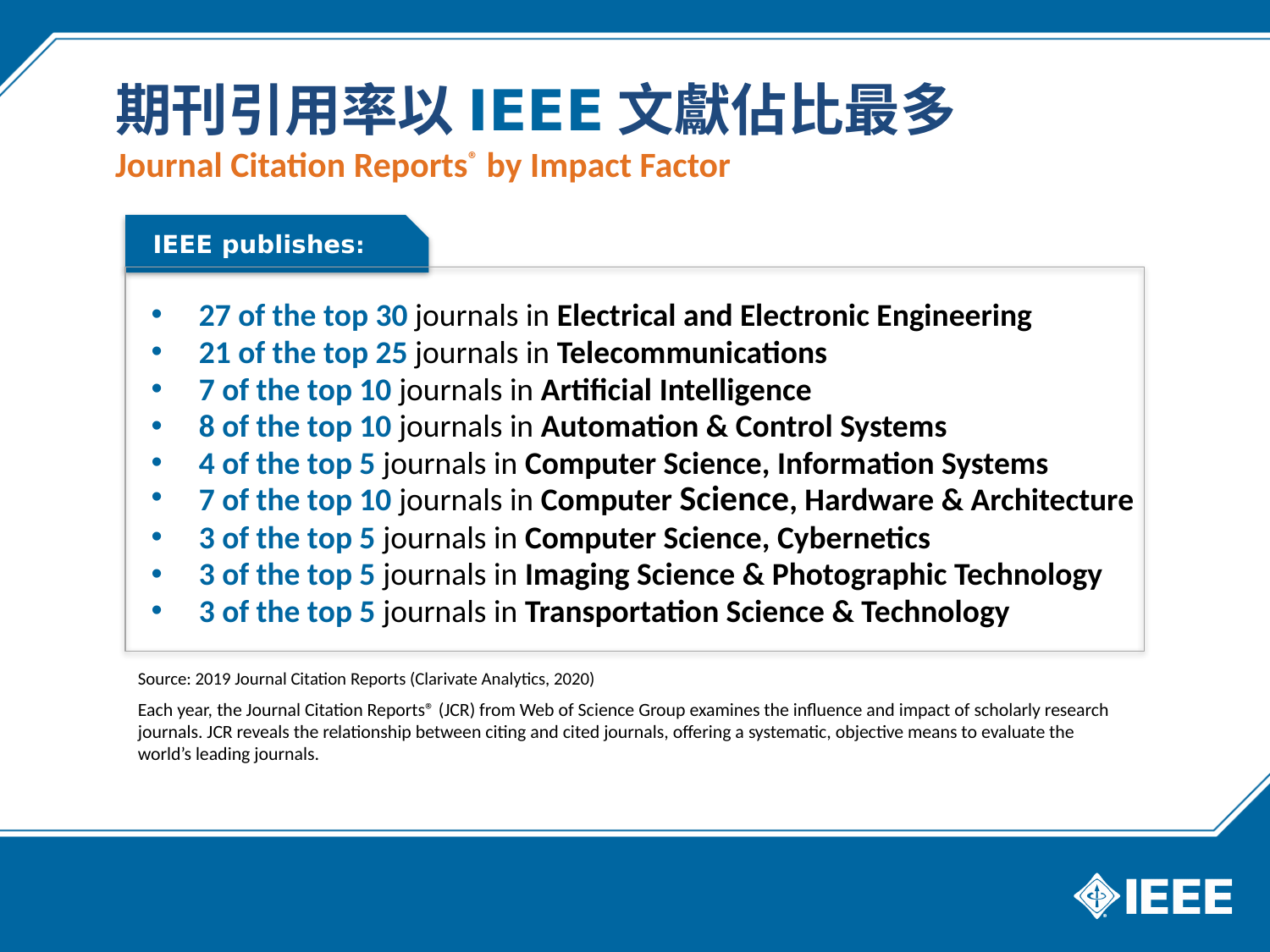

期刊引用率以IEEE文獻佔比最多
Journal Citation Reports® by Impact Factor
IEEE publishes:

27 of the top 30 journals in Electrical and Electronic Engineering
21 of the top 25 journals in Telecommunications
7 of the top 10 journals in Artificial Intelligence
8 of the top 10 journals in Automation & Control Systems
4 of the top 5 journals in Computer Science, Information Systems
7 of the top 10 journals in Computer Science, Hardware & Architecture
3 of the top 5 journals in Computer Science, Cybernetics
3 of the top 5 journals in Imaging Science & Photographic Technology
3 of the top 5 journals in Transportation Science & Technology
Source: 2019 Journal Citation Reports (Clarivate Analytics, 2020)
Each year, the Journal Citation Reports® (JCR) from Web of Science Group examines the influence and impact of scholarly research journals. JCR reveals the relationship between citing and cited journals, offering a systematic, objective means to evaluate the world’s leading journals.